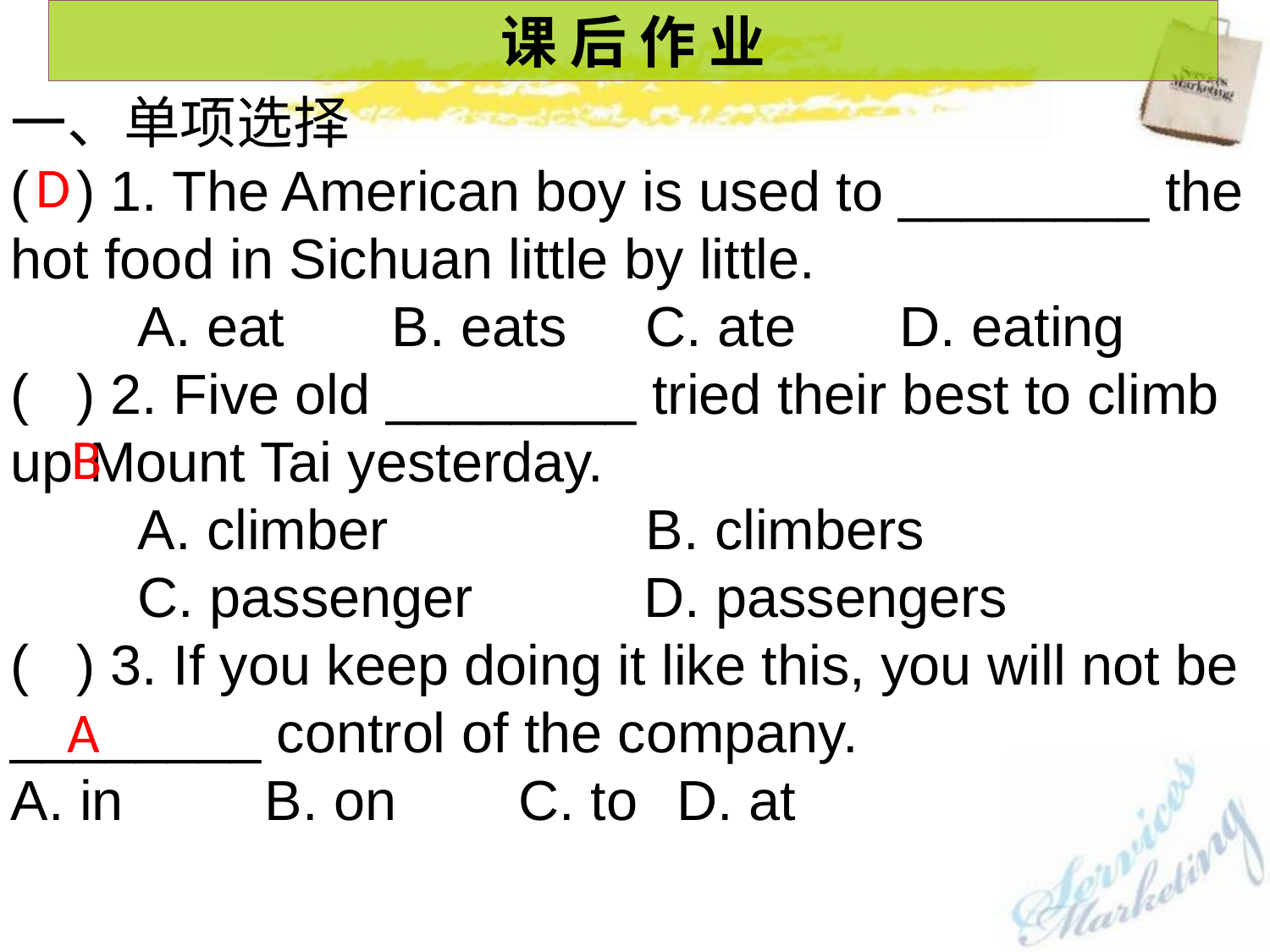

课 后 作 业
一、单项选择
(   ) 1. The American boy is used to ________ the hot food in Sichuan little by little.
	A. eat	B. eats	C. ate	D. eating
(   ) 2. Five old ________ tried their best to climb up Mount Tai yesterday.
        	A. climber         	B. climbers                	C. passenger	        D. passengers
(   ) 3. If you keep doing it like this, you will not be ________ control of the company.
A. in       	B. on      	C. to	  D. at
D
B
A